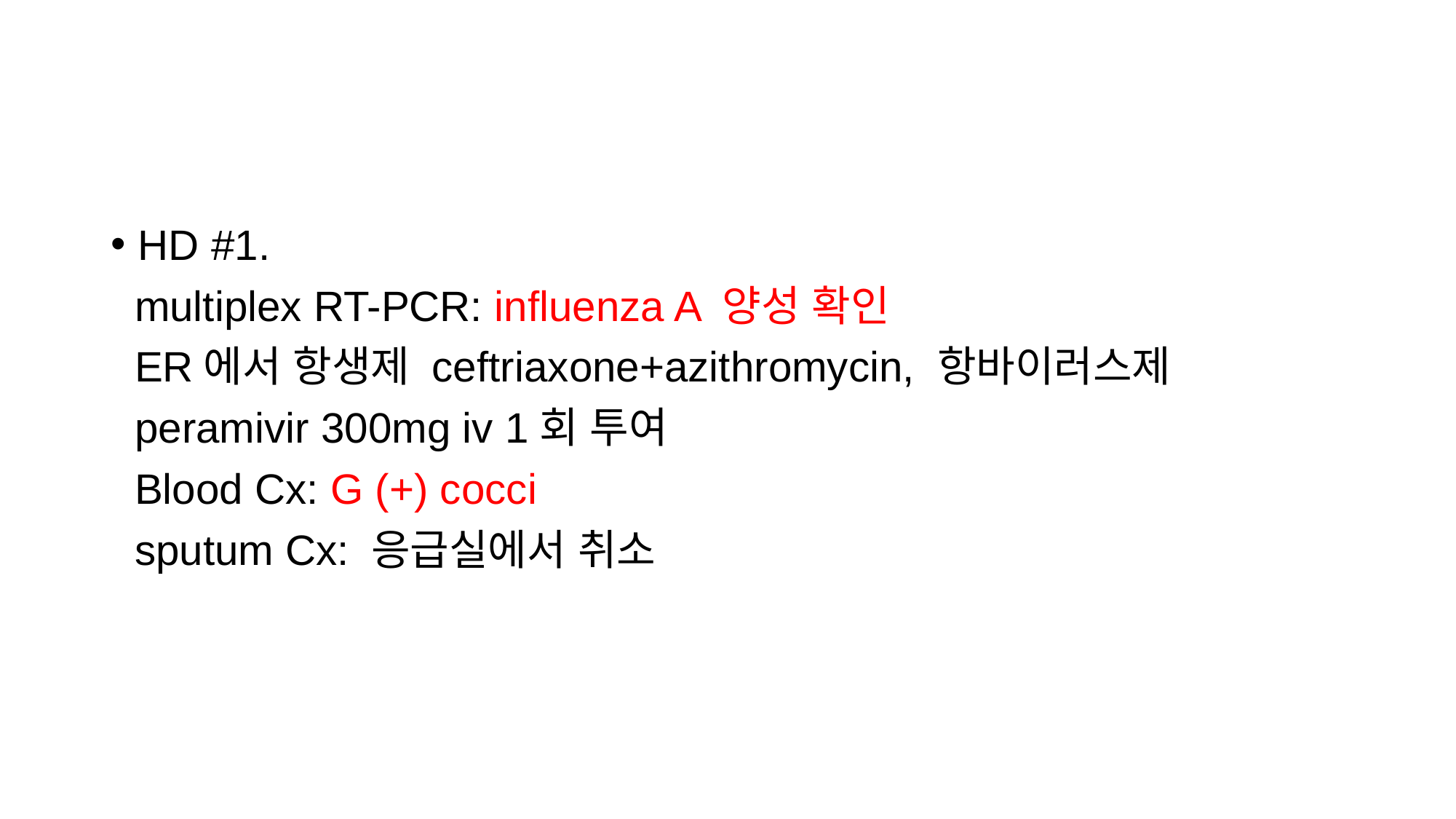

#
HD #1.
  multiplex RT-PCR: influenza A 양성 확인
  ER에서 항생제 ceftriaxone+azithromycin, 항바이러스제
  peramivir 300mg iv 1회 투여
  Blood Cx: G (+) cocci
  sputum Cx: 응급실에서 취소